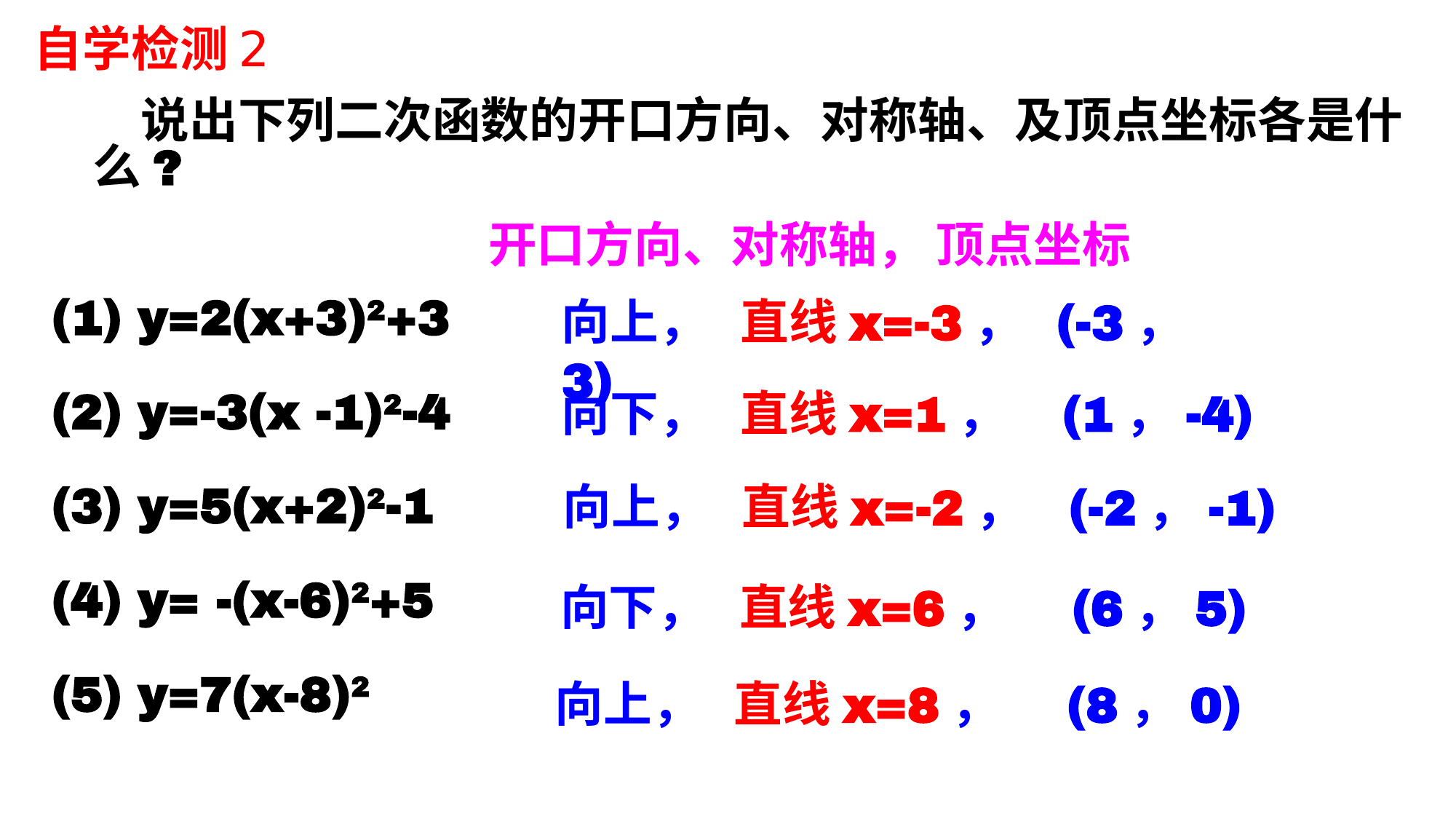

自学检测2
       说出下列二次函数的开口方向、对称轴、及顶点坐标各是什么?

(1) y=2(x+3)2+3
(2) y=-3(x -1)2-4
(3) y=5(x+2)2-1
(4) y= -(x-6)2+5
(5) y=7(x-8)2
开口方向、对称轴， 顶点坐标
向上，   直线x=-3，  (-3， 3)
向下，   直线x=1，    (1，-4)
向上，   直线x=-2，   (-2，-1)
向下，   直线x=6，     (6，5)
向上，   直线x=8，     (8，0)